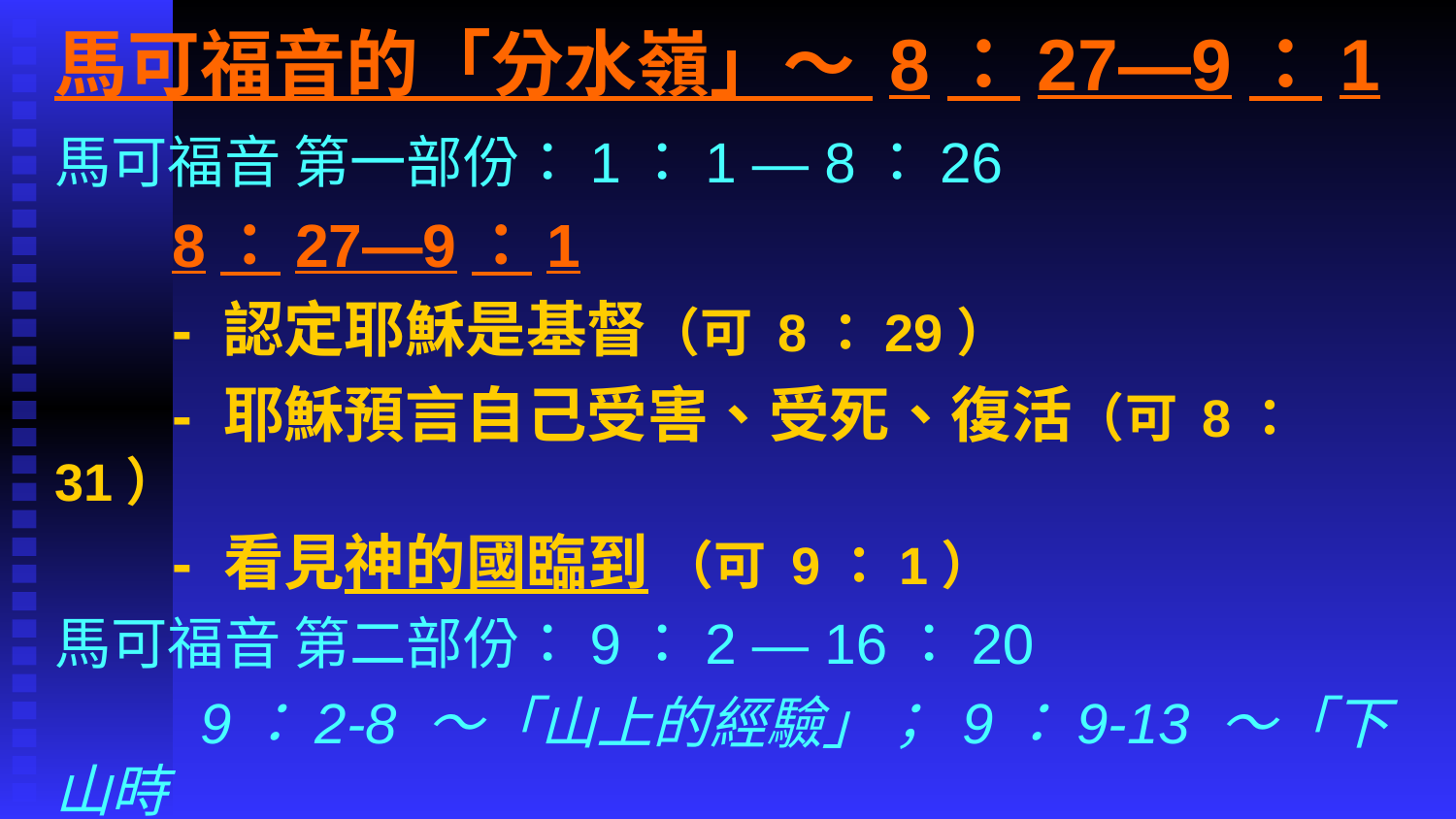

# 馬可福音的「分水嶺」～ 8：27—9：1
馬可福音 第一部份：1：1 — 8：26
       8：27—9：1
       - 認定耶穌是基督（可 8：29）
       - 耶穌預言自己受害、受死、復活（可 8：31）
       - 看見神的國臨到 （可 9：1）
馬可福音 第二部份：9：2 — 16：20
	9：2-8 ～「山上的經驗」； 9：9-13 ～「下山時
        耶穌的言論」； 9：14-29 ～「山下的經驗」